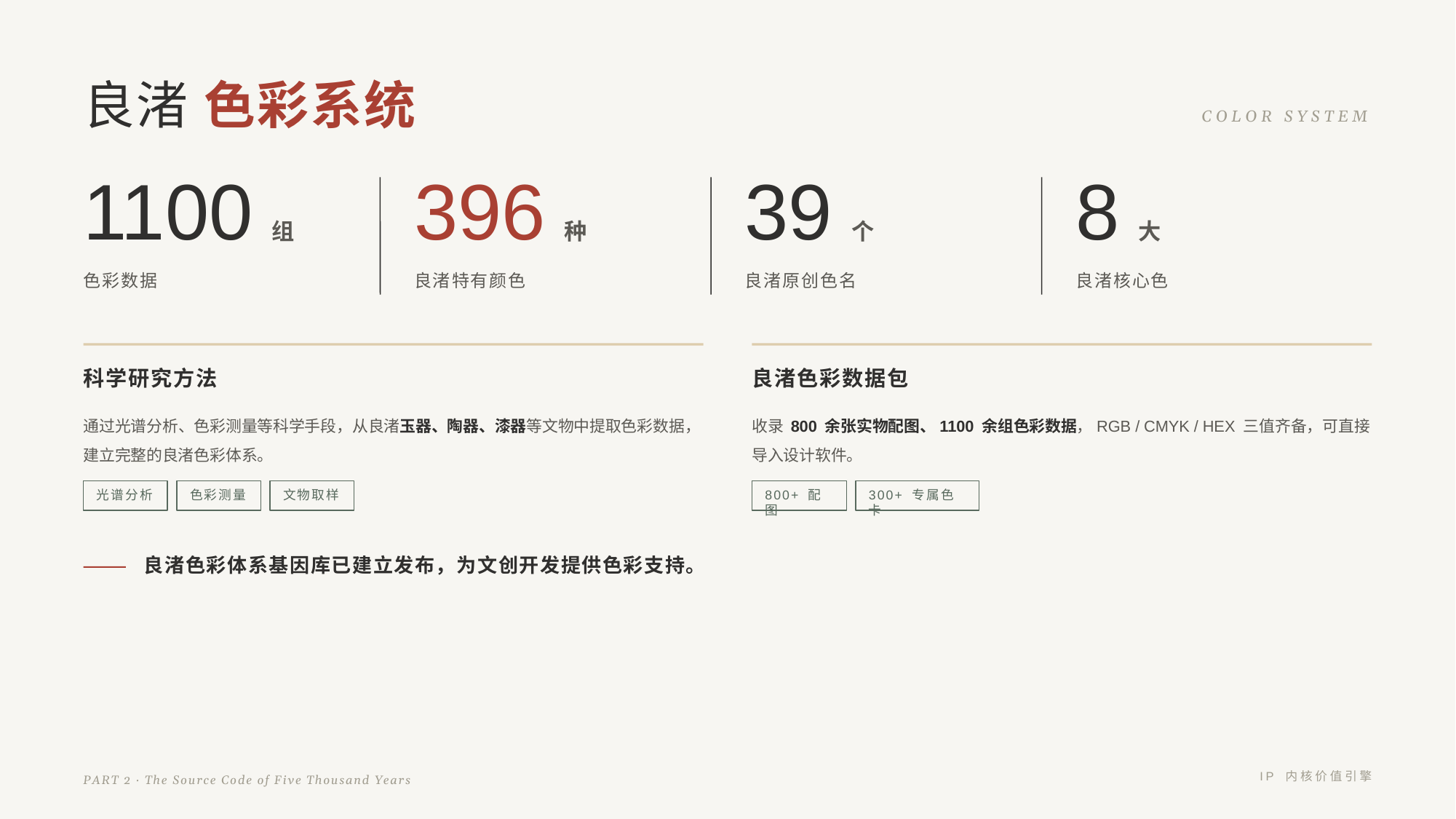

良渚 色彩系统
COLOR SYSTEM
1100组

396种

39个

8大
色彩数据
良渚特有颜色
良渚原创色名
良渚核心色

科学研究方法
良渚色彩数据包
通过光谱分析、色彩测量等科学手段，从良渚玉器、陶器、漆器等文物中提取色彩数据，建立完整的良渚色彩体系。
收录 800 余张实物配图、1100 余组色彩数据，RGB / CMYK / HEX 三值齐备，可直接导入设计软件。

光谱分析
色彩测量
文物取样
800+ 配图
300+ 专属色卡
良渚色彩体系基因库已建立发布，为文创开发提供色彩支持。

IP 内核价值引擎
PART 2 · The Source Code of Five Thousand Years